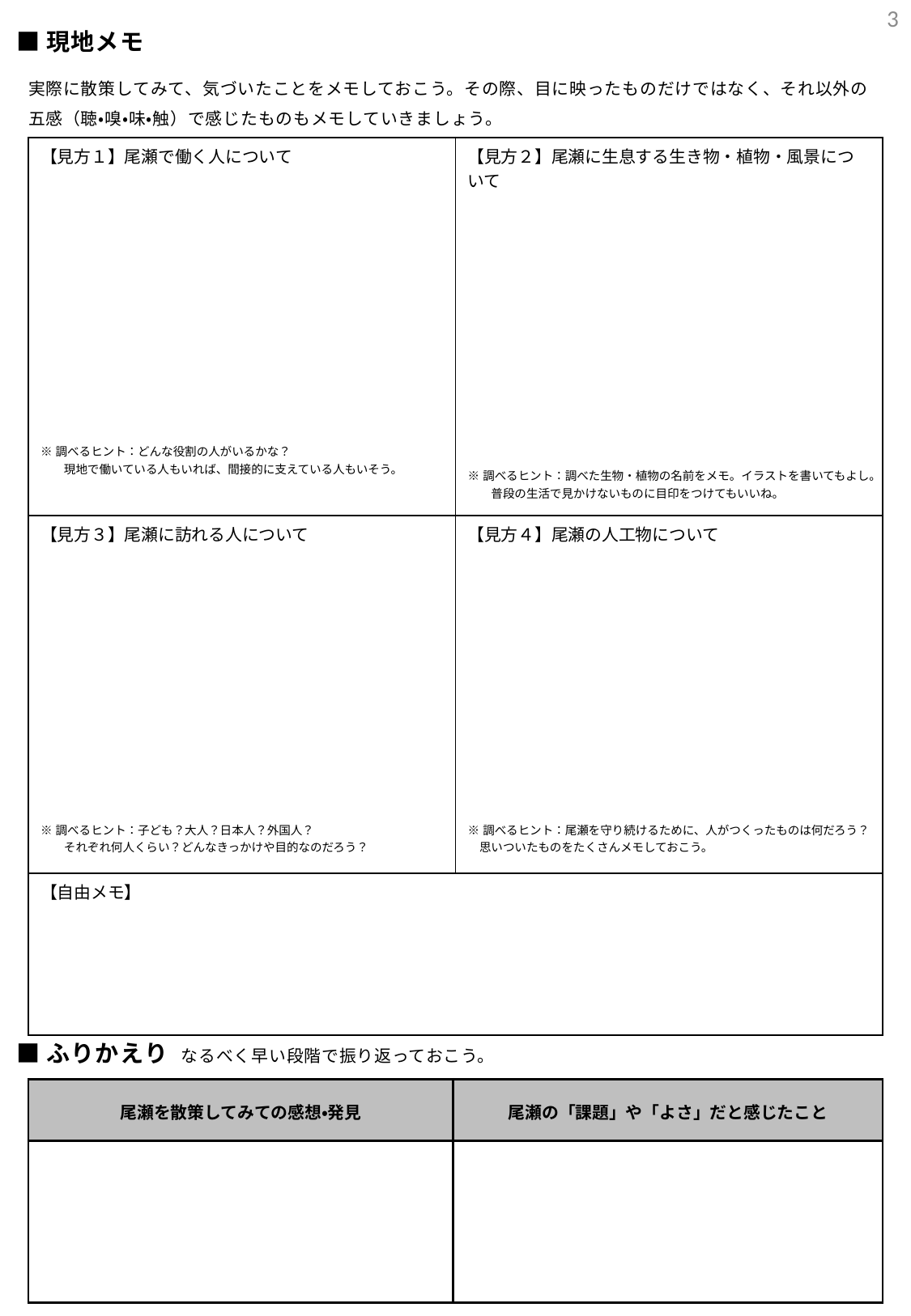

3
■現地メモ
実際に散策してみて、気づいたことをメモしておこう。その際、目に映ったものだけではなく、それ以外の五感（聴・嗅・味・触）で感じたものもメモしていきましょう。
| 【見方１】尾瀬で働く人について ※調べるヒント：どんな役割の人がいるかな？ 　　現地で働いている人もいれば、間接的に支えている人もいそう。 | 【見方２】尾瀬に生息する生き物・植物・風景について ※調べるヒント：調べた生物・植物の名前をメモ。イラストを書いてもよし。 　　普段の生活で見かけないものに目印をつけてもいいね。 |
| --- | --- |
| 【見方３】尾瀬に訪れる人について ※調べるヒント：子ども？大人？日本人？外国人？ 　　それぞれ何人くらい？どんなきっかけや目的なのだろう？ | 【見方４】尾瀬の人工物について ※調べるヒント：尾瀬を守り続けるために、人がつくったものは何だろう？ 　思いついたものをたくさんメモしておこう。 |
| 【自由メモ】 |  |
■ふりかえり　なるべく早い段階で振り返っておこう。
| 尾瀬を散策してみての感想・発見 | 尾瀬の「課題」や「よさ」だと感じたこと |
| --- | --- |
|  |  |